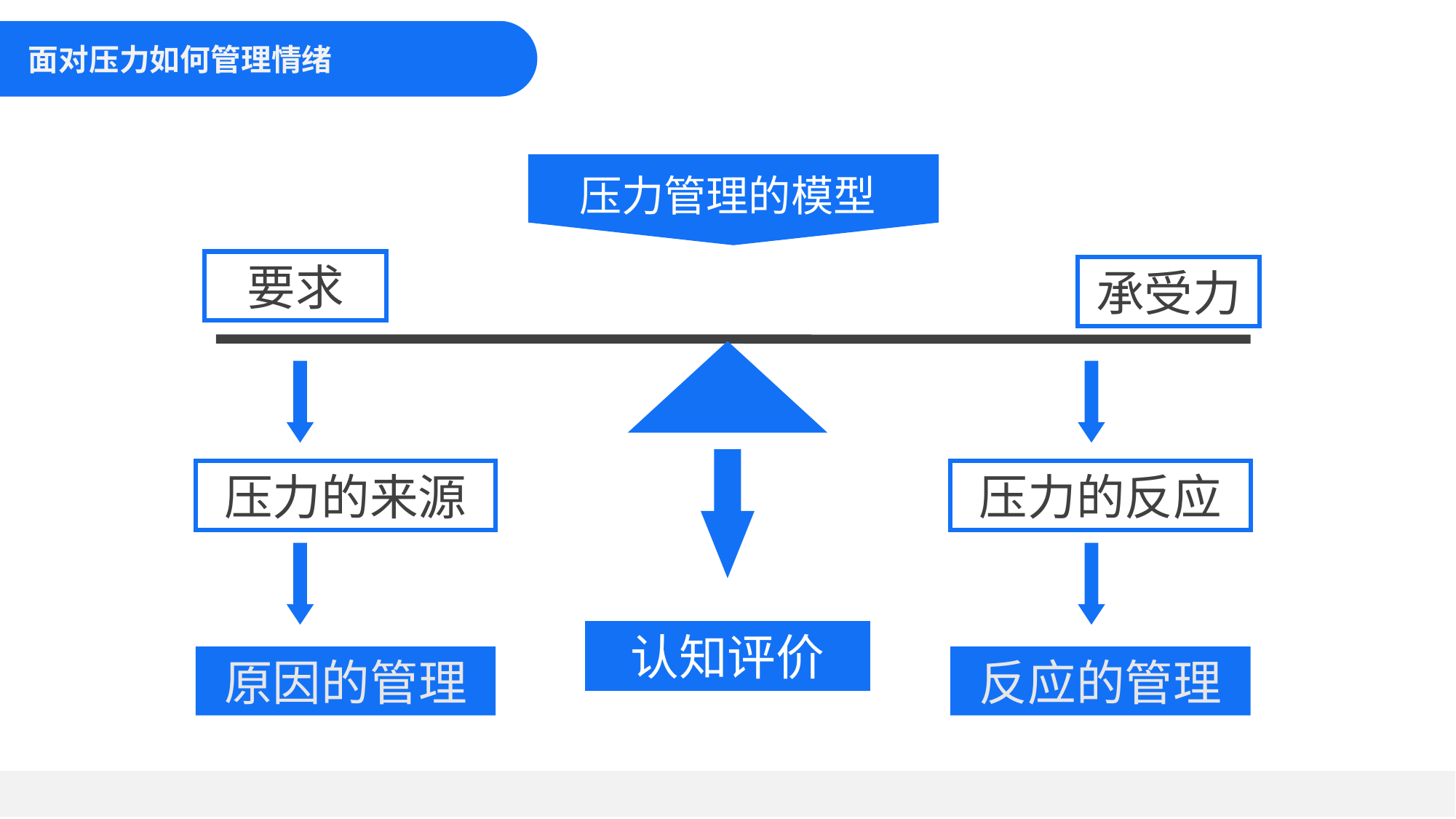

面对压力如何管理情绪
压力管理的模型

要求
承受力

压力的来源
压力的反应

原因的管理
反应的管理

认知评价